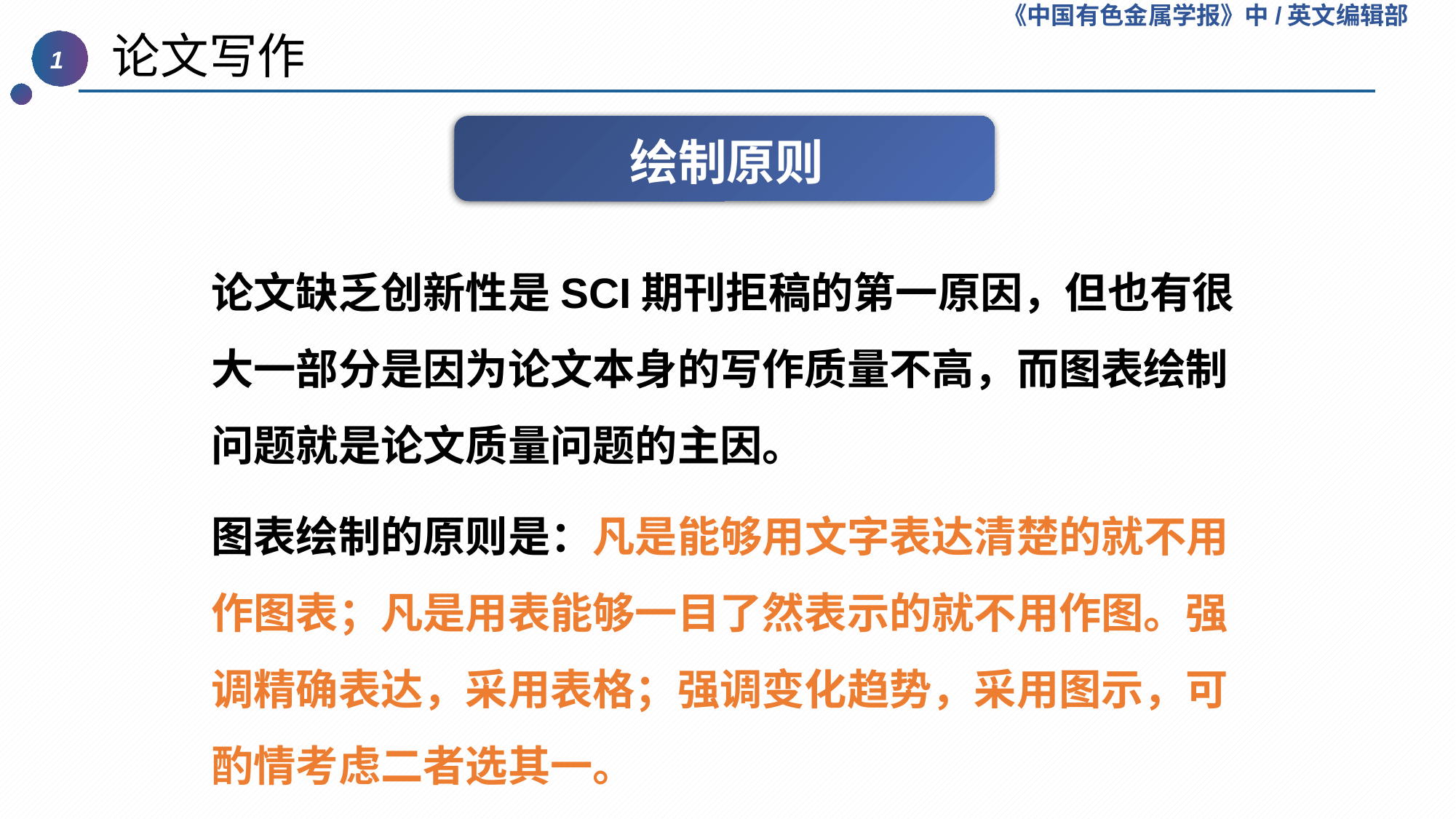

《中国有色金属学报》中/英文编辑部
      论文写作

1

绘制原则
论文缺乏创新性是SCI期刊拒稿的第一原因，但也有很大一部分是因为论文本身的写作质量不高，而图表绘制问题就是论文质量问题的主因。
图表绘制的原则是：凡是能够用文字表达清楚的就不用作图表；凡是用表能够一目了然表示的就不用作图。强调精确表达，采用表格；强调变化趋势，采用图示，可酌情考虑二者选其一。